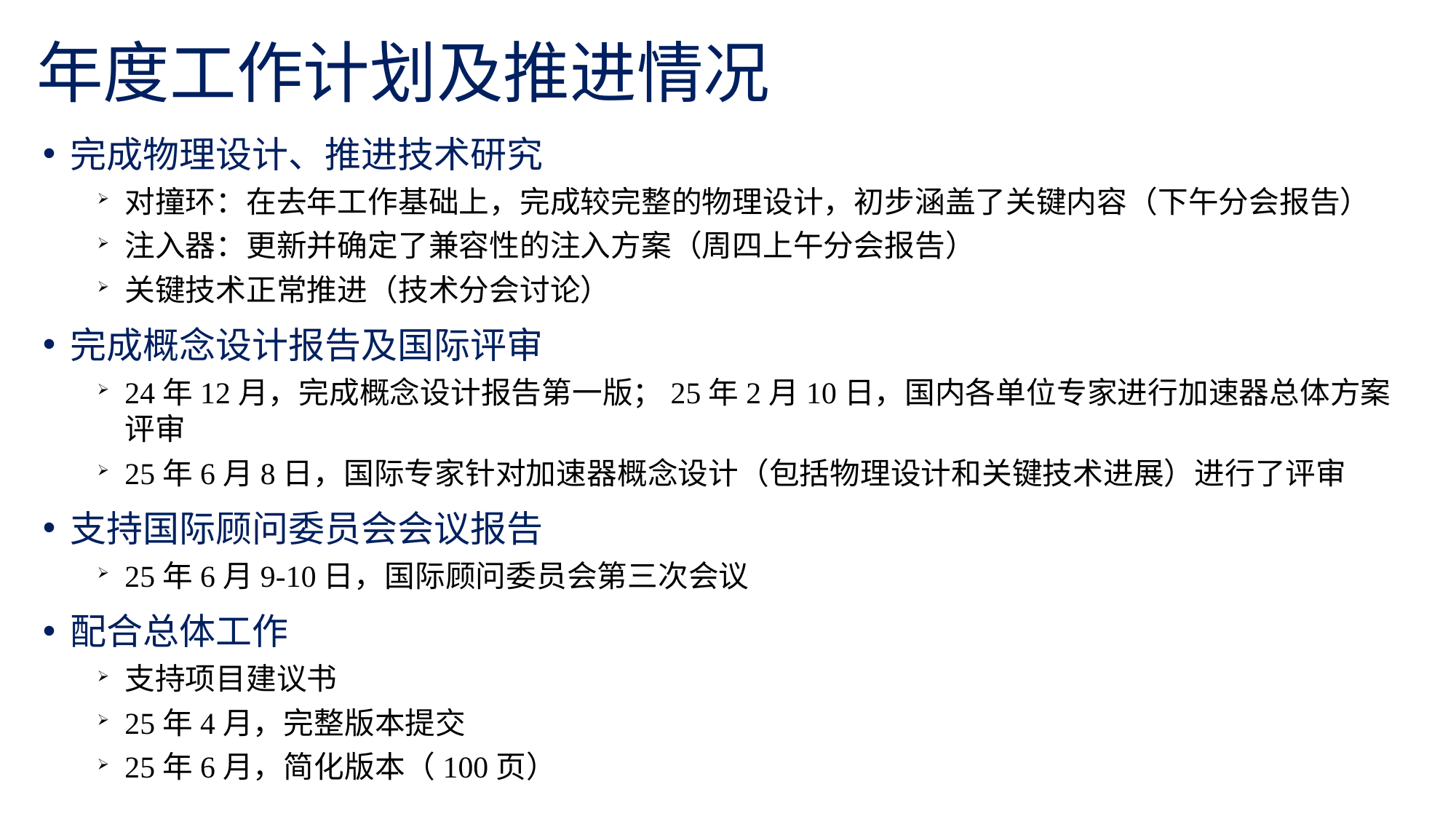

# 年度工作计划及推进情况
完成物理设计、推进技术研究
对撞环：在去年工作基础上，完成较完整的物理设计，初步涵盖了关键内容（下午分会报告）
注入器：更新并确定了兼容性的注入方案（周四上午分会报告）
关键技术正常推进（技术分会讨论）
完成概念设计报告及国际评审
24年12月，完成概念设计报告第一版；25年2月10日，国内各单位专家进行加速器总体方案评审
25年6月8日，国际专家针对加速器概念设计（包括物理设计和关键技术进展）进行了评审
支持国际顾问委员会会议报告
25年6月9-10日，国际顾问委员会第三次会议
配合总体工作
支持项目建议书
25年4月，完整版本提交
25年6月，简化版本（100页）